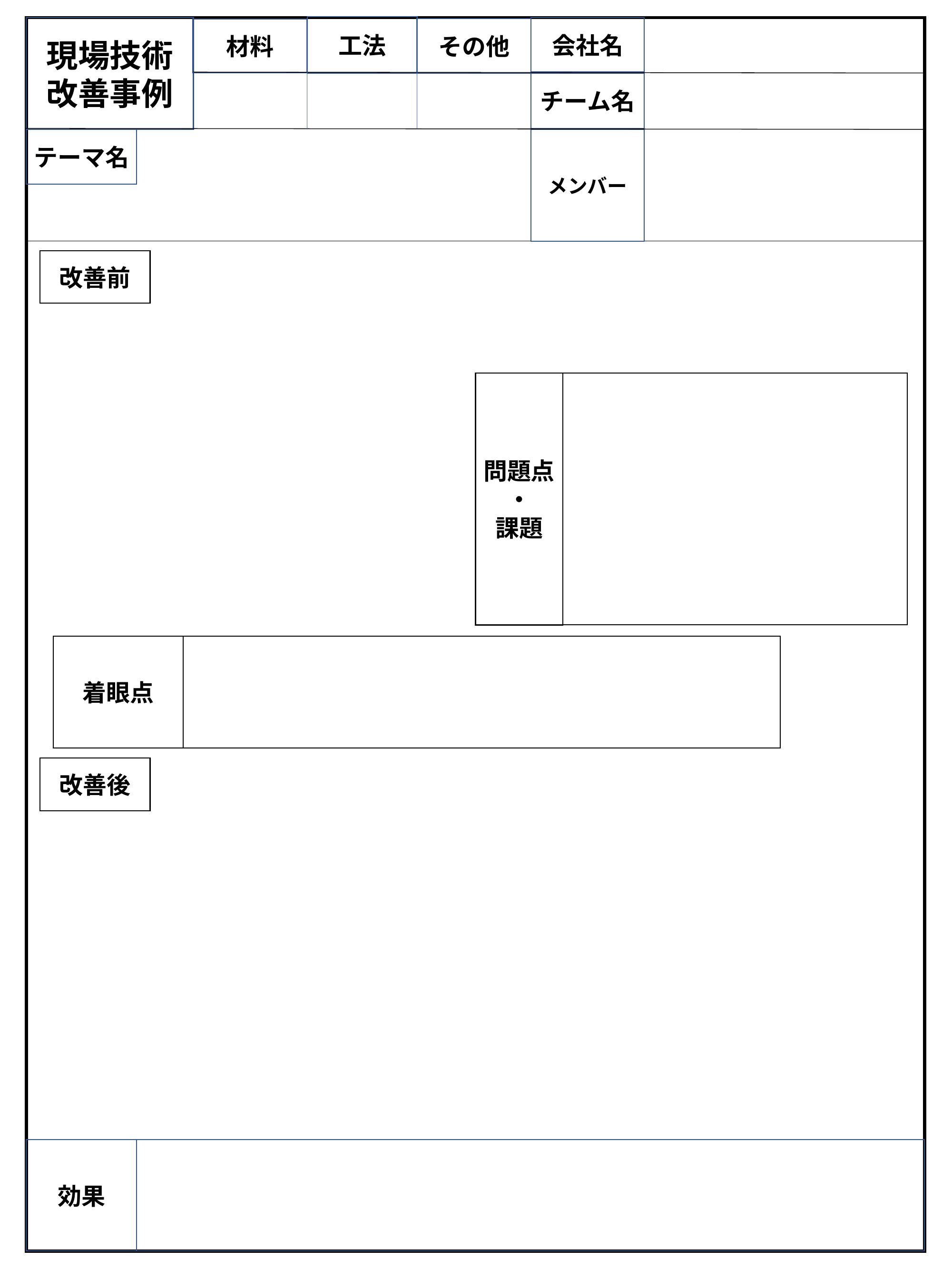

工法

現場技術
改善事例
会社名
その他
材料
チーム名
テーマ名
メンバー

効果
改善前
問題点
・
課題

着眼点
改善後